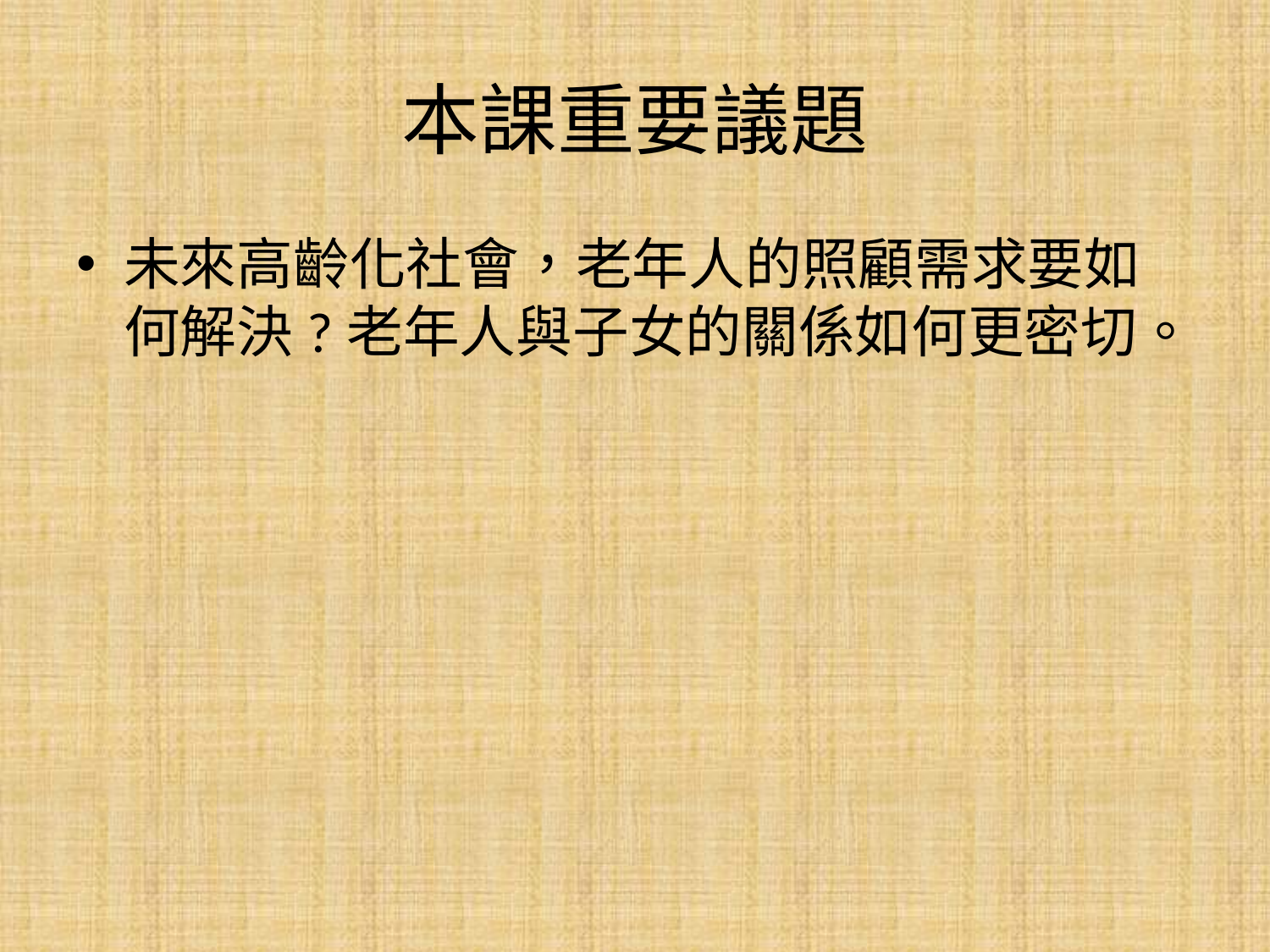

# 本課重要議題
未來高齡化社會，老年人的照顧需求要如何解決?老年人與子女的關係如何更密切。